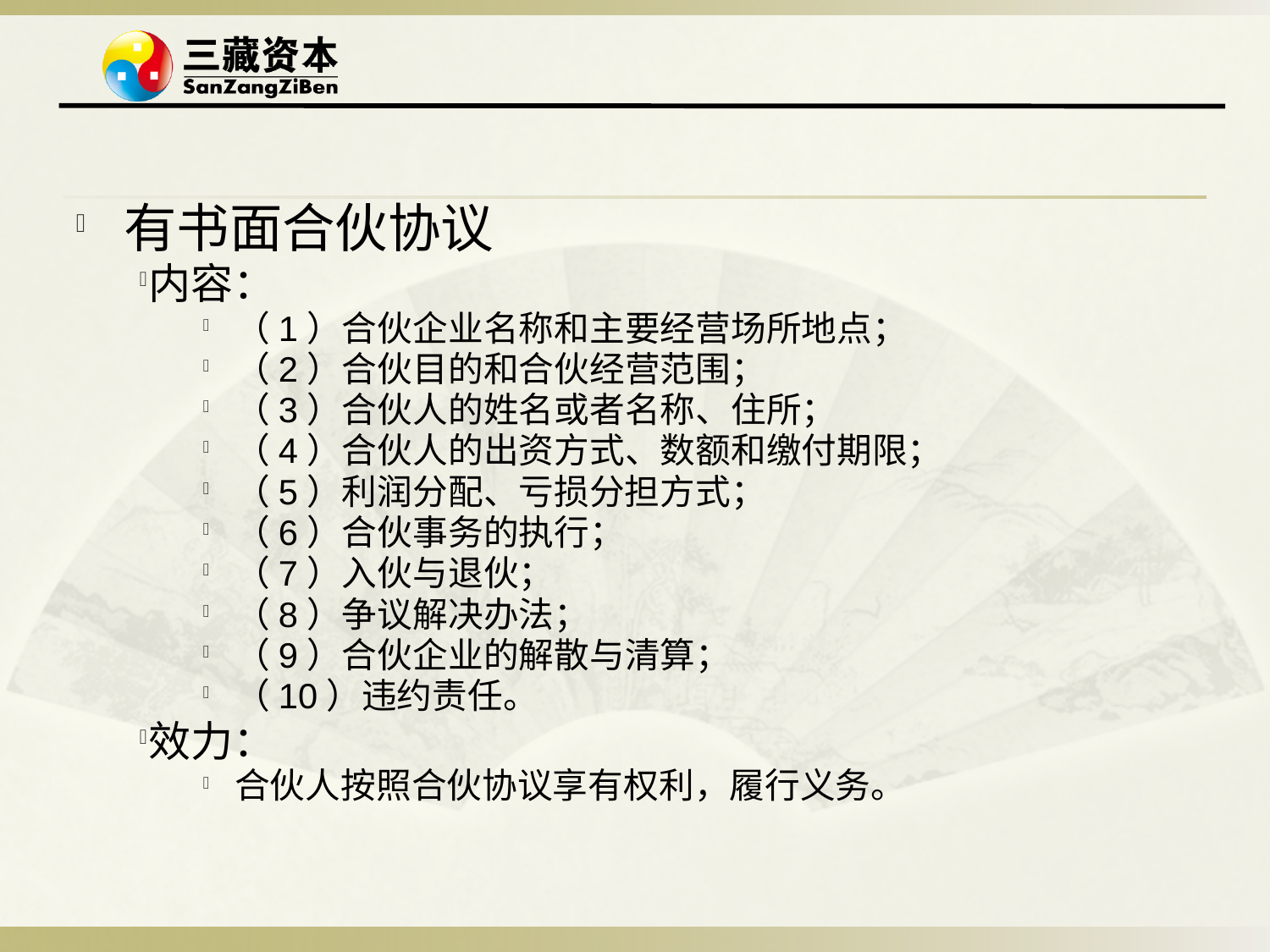

#
有书面合伙协议
内容：
（1）合伙企业名称和主要经营场所地点；
（2）合伙目的和合伙经营范围；
（3）合伙人的姓名或者名称、住所；
（4）合伙人的出资方式、数额和缴付期限；
（5）利润分配、亏损分担方式；
（6）合伙事务的执行；
（7）入伙与退伙；
（8）争议解决办法；
（9）合伙企业的解散与清算；
（10）违约责任。
效力：
合伙人按照合伙协议享有权利，履行义务。